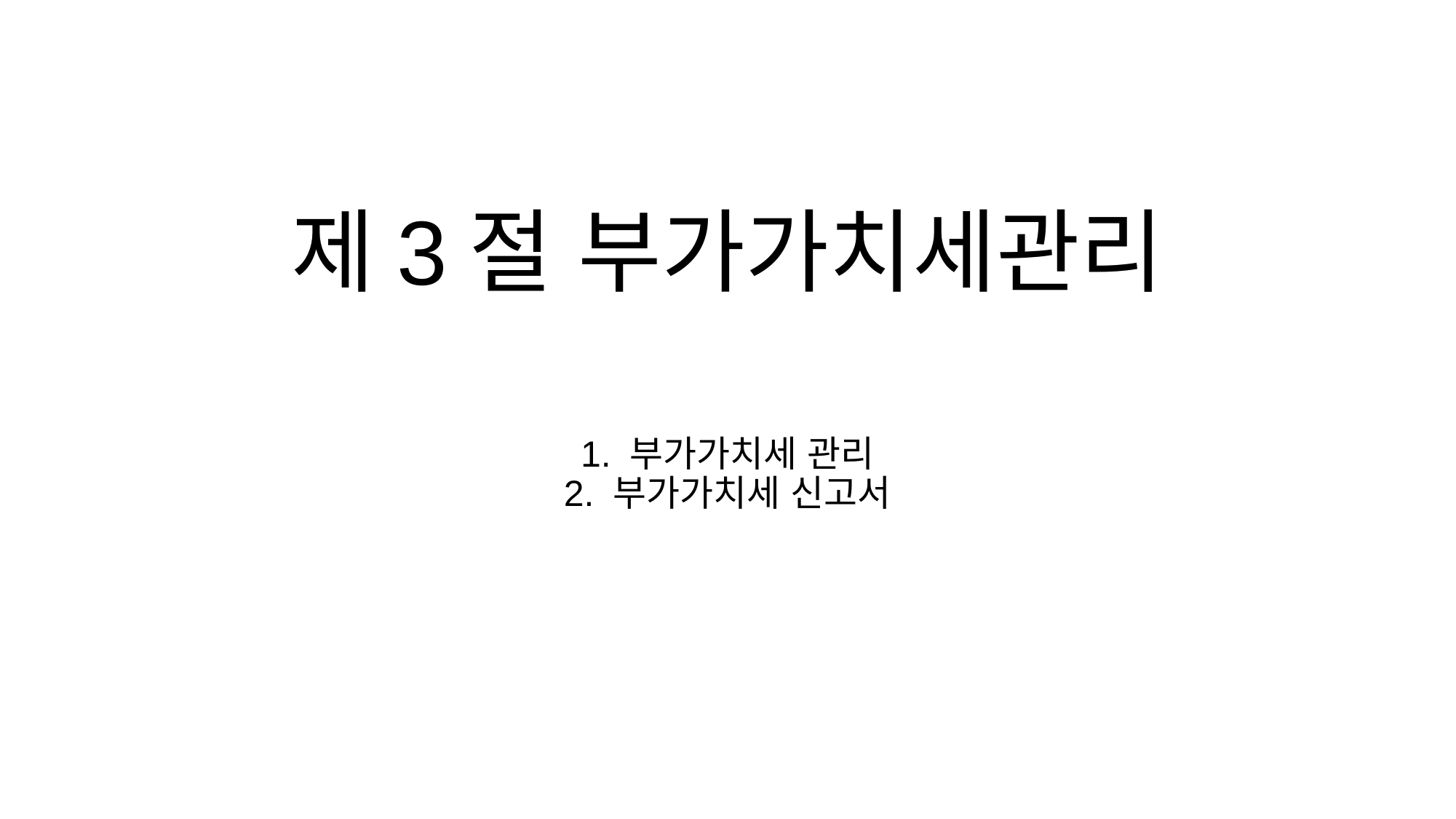

# 제3절 부가가치세관리
1. 부가가치세 관리
2. 부가가치세 신고서